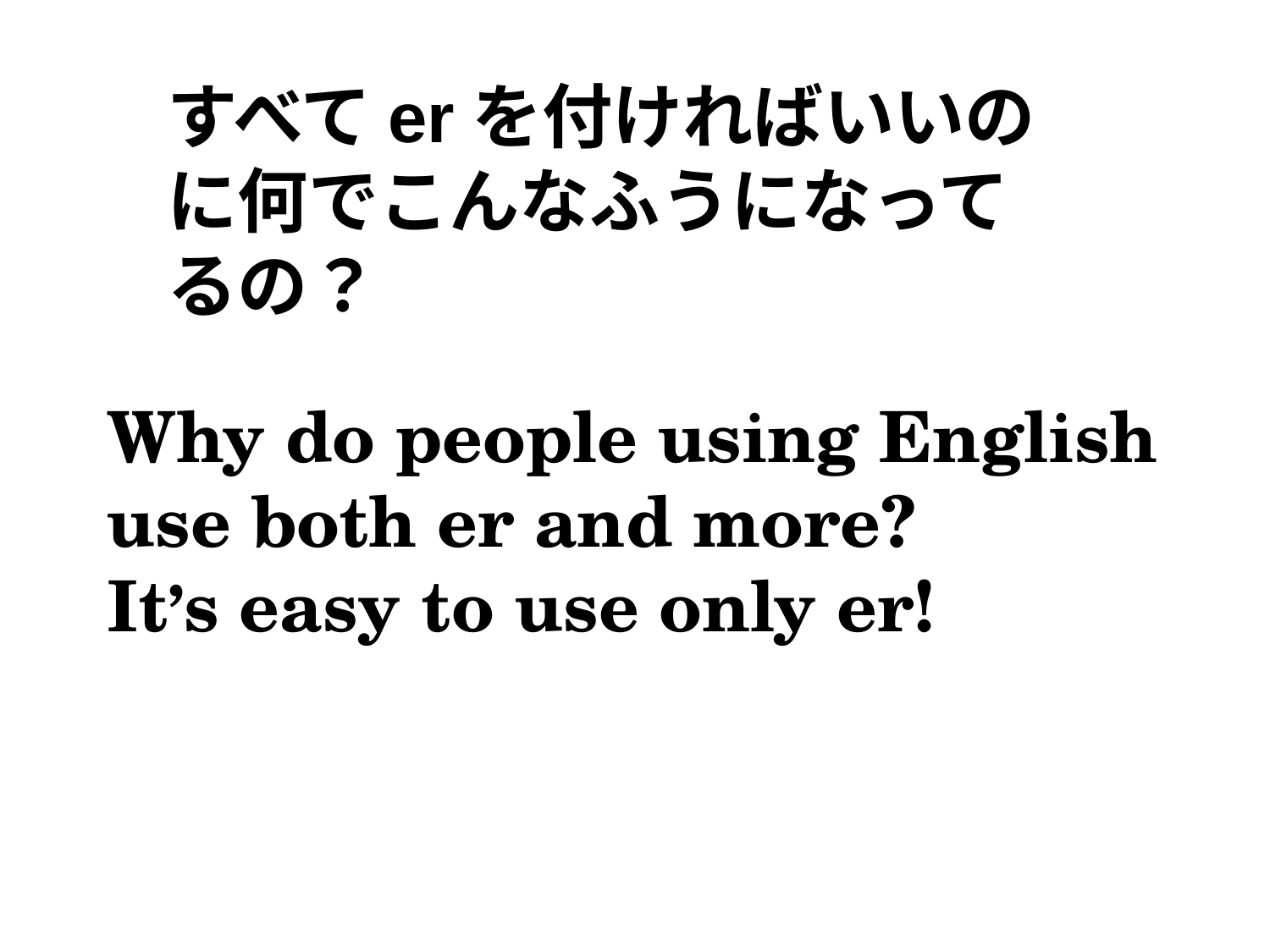

すべてerを付ければいいのに何でこんなふうになってるの？
Why do people using English use both er and more?
It’s easy to use only er!